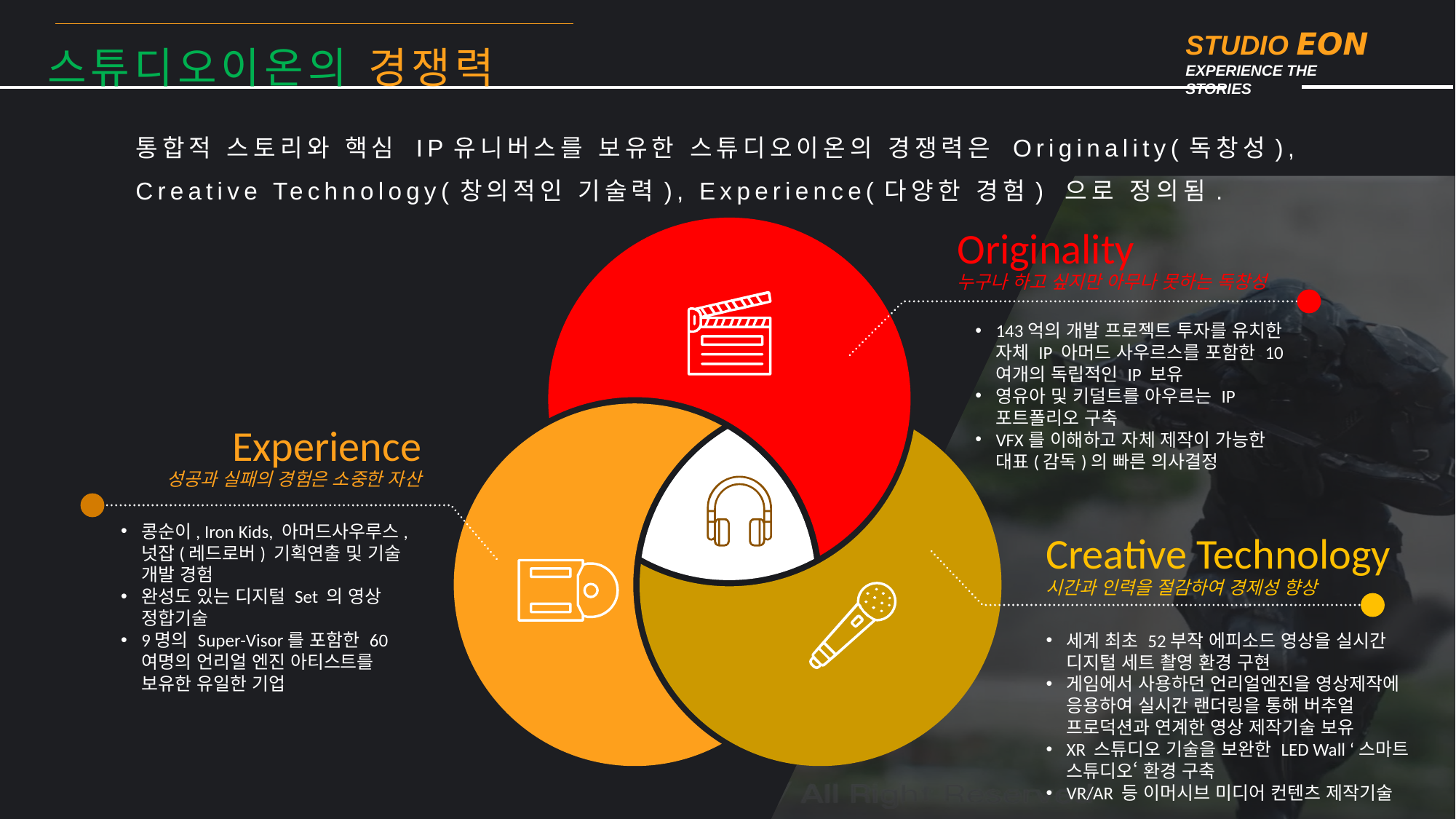

스튜디오이온의 경쟁력
통합적 스토리와 핵심 IP유니버스를 보유한 스튜디오이온의 경쟁력은 Originality(독창성),  Creative Technology(창의적인 기술력), Experience(다양한 경험) 으로 정의됨.

Originality
누구나 하고 싶지만 아무나 못하는 독창성
143억의 개발 프로젝트 투자를 유치한  자체 IP 아머드 사우르스를 포함한 10여개의 독립적인 IP 보유
영유아 및 키덜트를 아우르는 IP포트폴리오 구축
VFX를 이해하고 자체 제작이 가능한 대표(감독)의 빠른 의사결정

Experience
성공과 실패의 경험은 소중한 자산
콩순이, Iron Kids, 아머드사우루스, 넛잡(레드로버) 기획연출 및 기술 개발 경험
완성도 있는 디지털 Set 의 영상 정합기술
9명의 Super-Visor를 포함한 60여명의 언리얼 엔진 아티스트를 보유한 유일한 기업

Creative Technology
시간과 인력을 절감하여 경제성 향상
세계 최초 52부작 에피소드 영상을 실시간 디지털 세트 촬영 환경 구현
게임에서 사용하던 언리얼엔진을 영상제작에 응용하여 실시간 랜더링을 통해 버추얼 프로덕션과 연계한 영상 제작기술 보유
XR 스튜디오 기술을 보완한 LED Wall ‘스마트 스튜디오‘ 환경 구축
VR/AR 등 이머시브 미디어 컨텐츠 제작기술